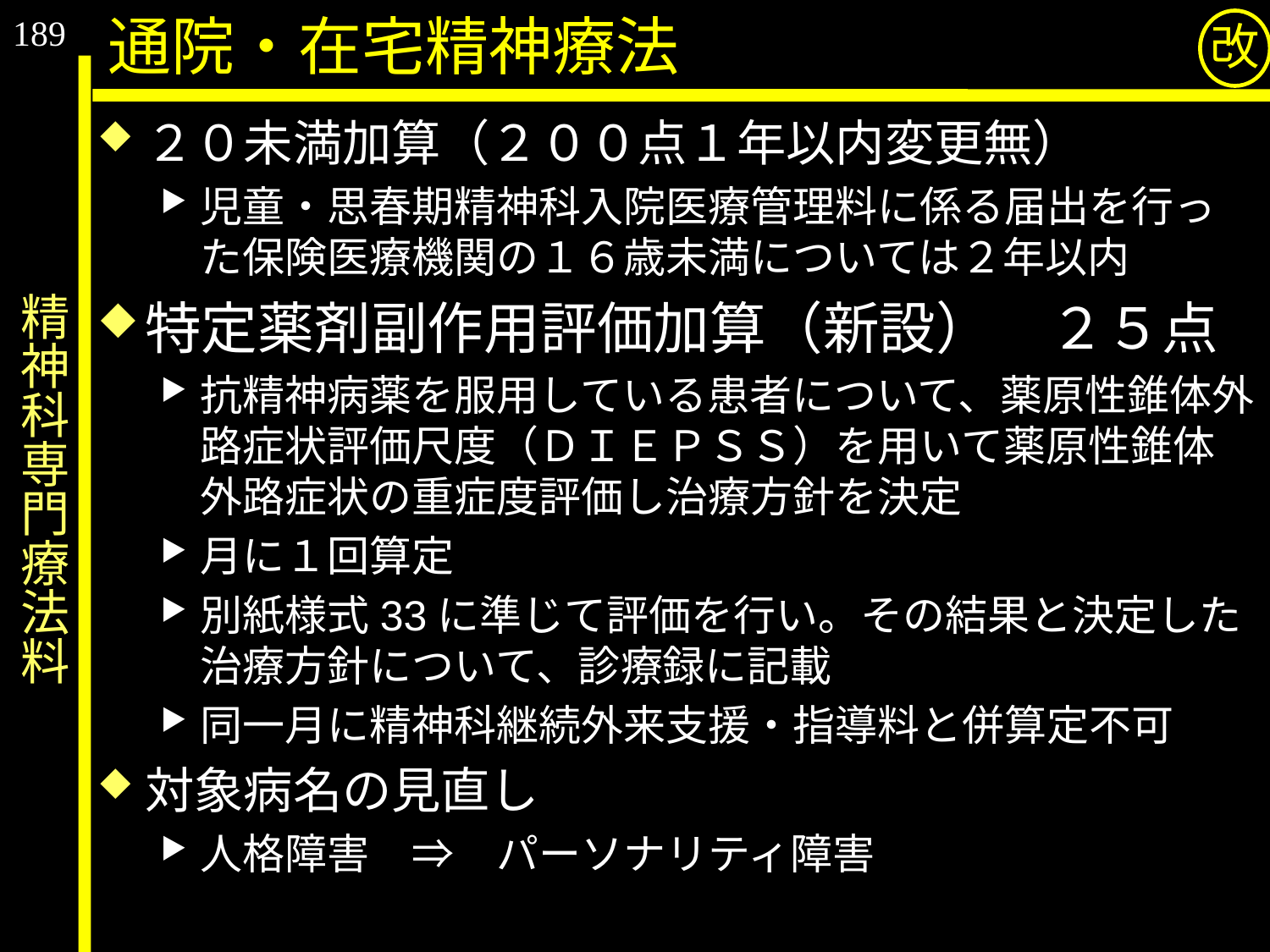

189
通院・在宅精神療法
改

２０未満加算（２００点１年以内変更無）
児童・思春期精神科入院医療管理料に係る届出を行った保険医療機関の１６歳未満については２年以内
特定薬剤副作用評価加算（新設）　２５点
抗精神病薬を服用している患者について、薬原性錐体外路症状評価尺度（ＤＩＥＰＳＳ）を用いて薬原性錐体外路症状の重症度評価し治療方針を決定
月に１回算定
別紙様式33に準じて評価を行い。その結果と決定した治療方針について、診療録に記載
同一月に精神科継続外来支援・指導料と併算定不可
対象病名の見直し
人格障害　⇒　パーソナリティ障害
# 精神科専門療法料